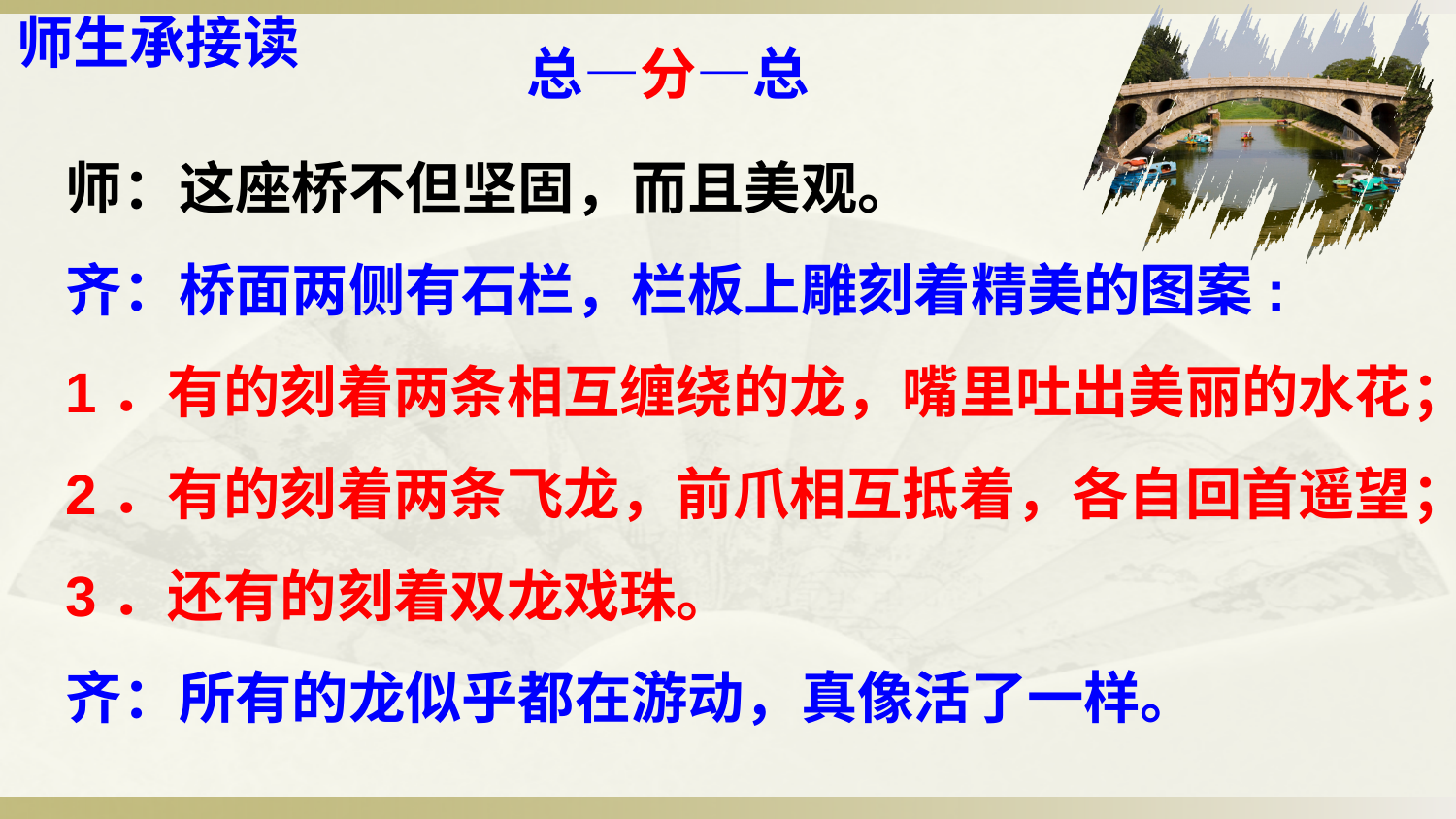

师生承接读

总—分—总
师：这座桥不但坚固，而且美观。
齐：桥面两侧有石栏，栏板上雕刻着精美的图案:
1．有的刻着两条相互缠绕的龙，嘴里吐出美丽的水花；
2．有的刻着两条飞龙，前爪相互抵着，各自回首遥望；
3．还有的刻着双龙戏珠。
齐：所有的龙似乎都在游动，真像活了一样。